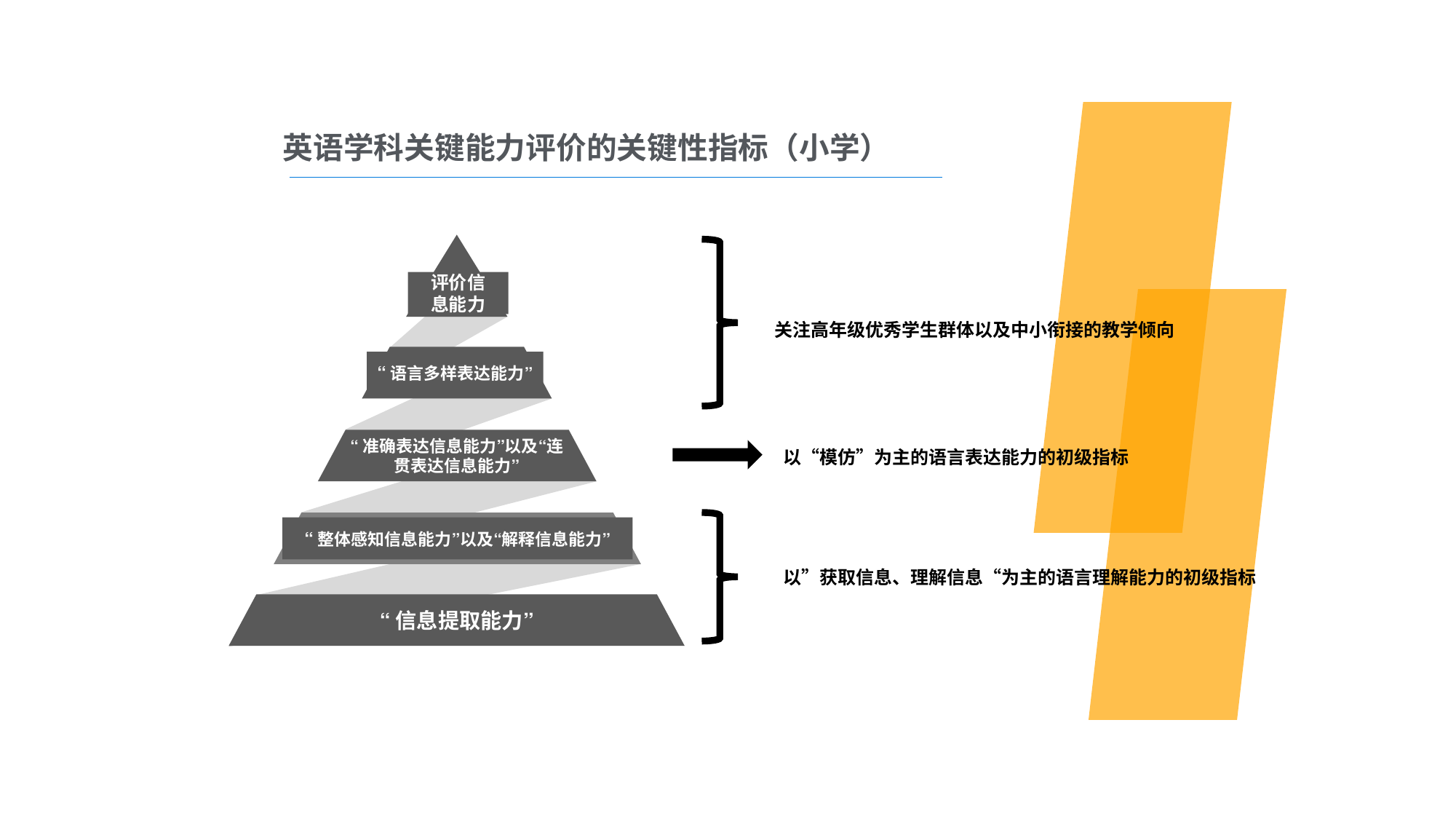

英语学科关键能力评价的关键性指标（小学）

评价信
息能力

关注高年级优秀学生群体以及中小衔接的教学倾向

“语言多样表达能力”

“准确表达信息能力”以及“连贯表达信息能力”

以“模仿”为主的语言表达能力的初级指标

“整体感知信息能力”以及“解释信息能力”

以”获取信息、理解信息“为主的语言理解能力的初级指标

“信息提取能力”